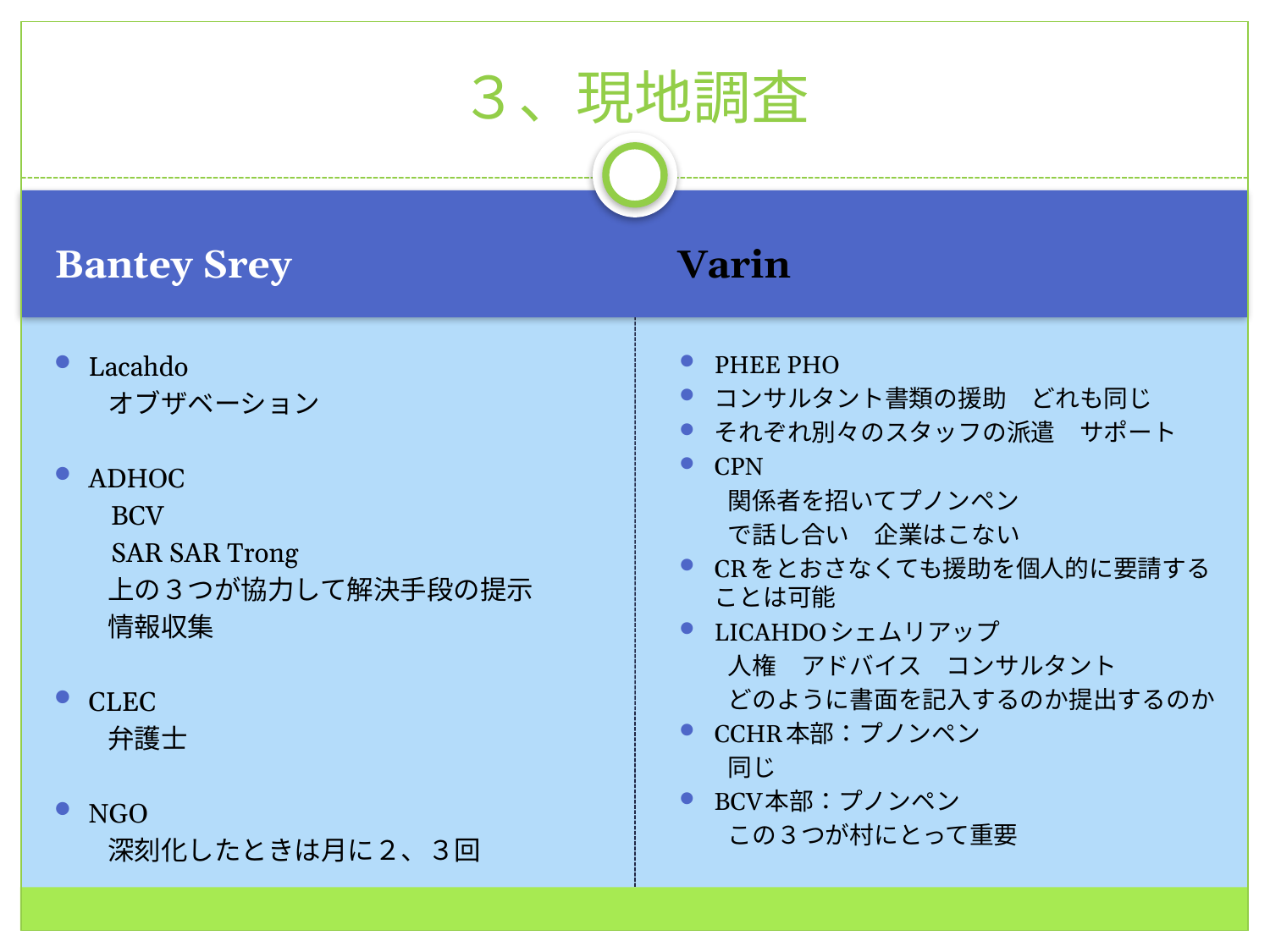

# ３、現地調査
Bantey Srey
Varin
Lacahdo
　　オブザベーション

ADHOC
　　BCV
　　SAR SAR Trong
　　上の３つが協力して解決手段の提示
　　情報収集

CLEC
　　弁護士

NGO
　　深刻化したときは月に２、３回

PHEE PHO
コンサルタント書類の援助　どれも同じ
それぞれ別々のスタッフの派遣　サポート
CPN
　　関係者を招いてプノンペン
　　で話し合い　企業はこない
CRをとおさなくても援助を個人的に要請することは可能
LICAHDOシェムリアップ
　　人権　アドバイス　コンサルタント
　　どのように書面を記入するのか提出するのか
CCHR本部：プノンペン
　　同じ
BCV本部：プノンペン
　　この３つが村にとって重要